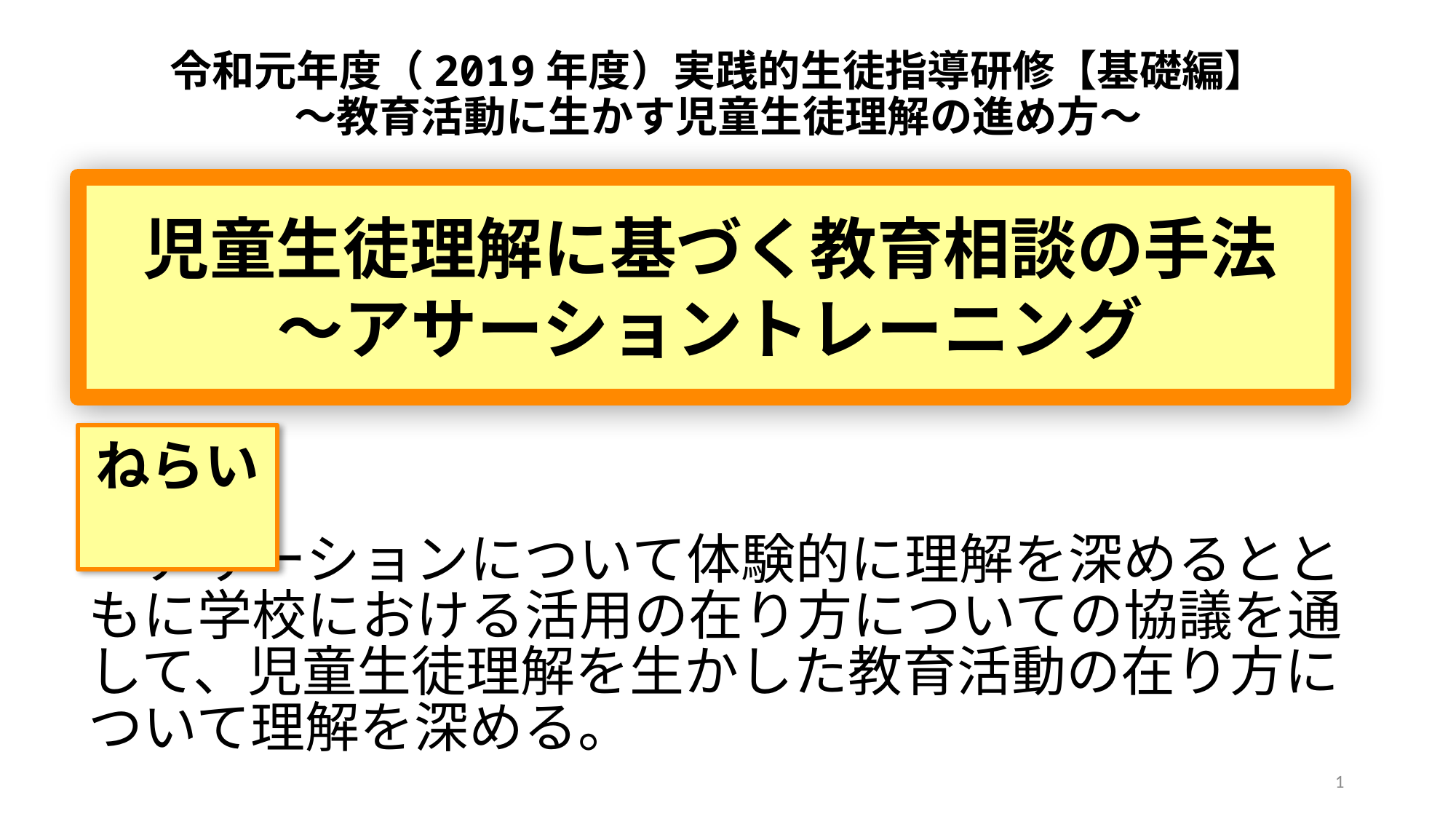

令和元年度（2019年度）実践的生徒指導研修【基礎編】
～教育活動に生かす児童生徒理解の進め方～
# 児童生徒理解に基づく教育相談の手法 ～アサーショントレーニング
ねらい
　アサーションについて体験的に理解を深めるとともに学校における活用の在り方についての協議を通して、児童生徒理解を生かした教育活動の在り方について理解を深める。
1